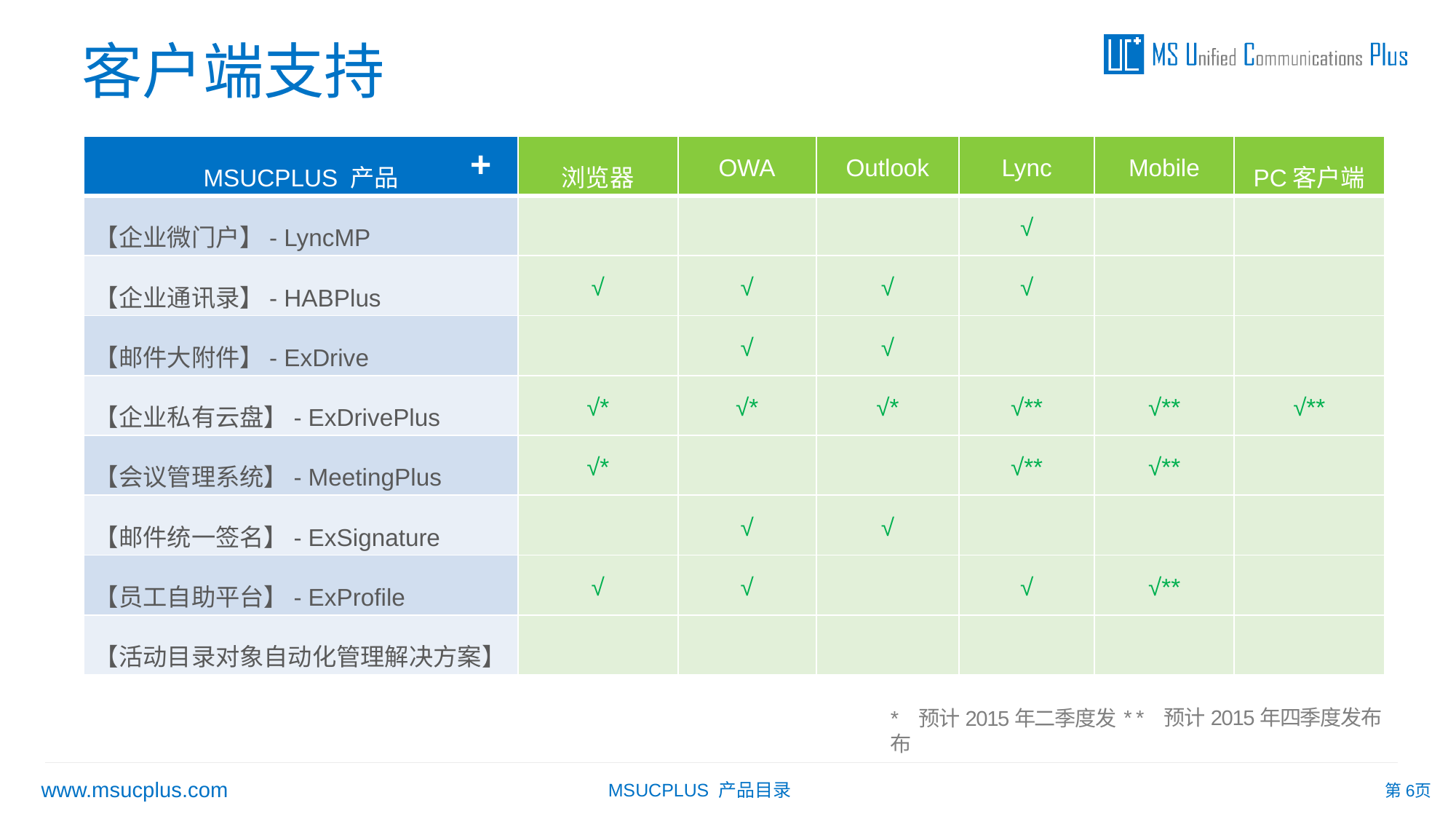

客户端支持
| MSUCPLUS 产品 | 浏览器 | OWA | Outlook | Lync | Mobile | PC客户端 |
| --- | --- | --- | --- | --- | --- | --- |
| 【企业微门户】- LyncMP |  |  |  | √ |  |  |
| 【企业通讯录】- HABPlus | √ | √ | √ | √ |  |  |
| 【邮件大附件】- ExDrive |  | √ | √ |  |  |  |
| 【企业私有云盘】- ExDrivePlus | √\* | √\* | √\* | √\*\* | √\*\* | √\*\* |
| 【会议管理系统】- MeetingPlus | √\* |  |  | √\*\* | √\*\* |  |
| 【邮件统一签名】- ExSignature |  | √ | √ |  |  |  |
| 【员工自助平台】- ExProfile | √ | √ |  | √ | √\*\* |  |
| 【活动目录对象自动化管理解决方案】 |  |  |  |  |  |  |
+
* *   预计2015年四季度发布
*   预计2015年二季度发布